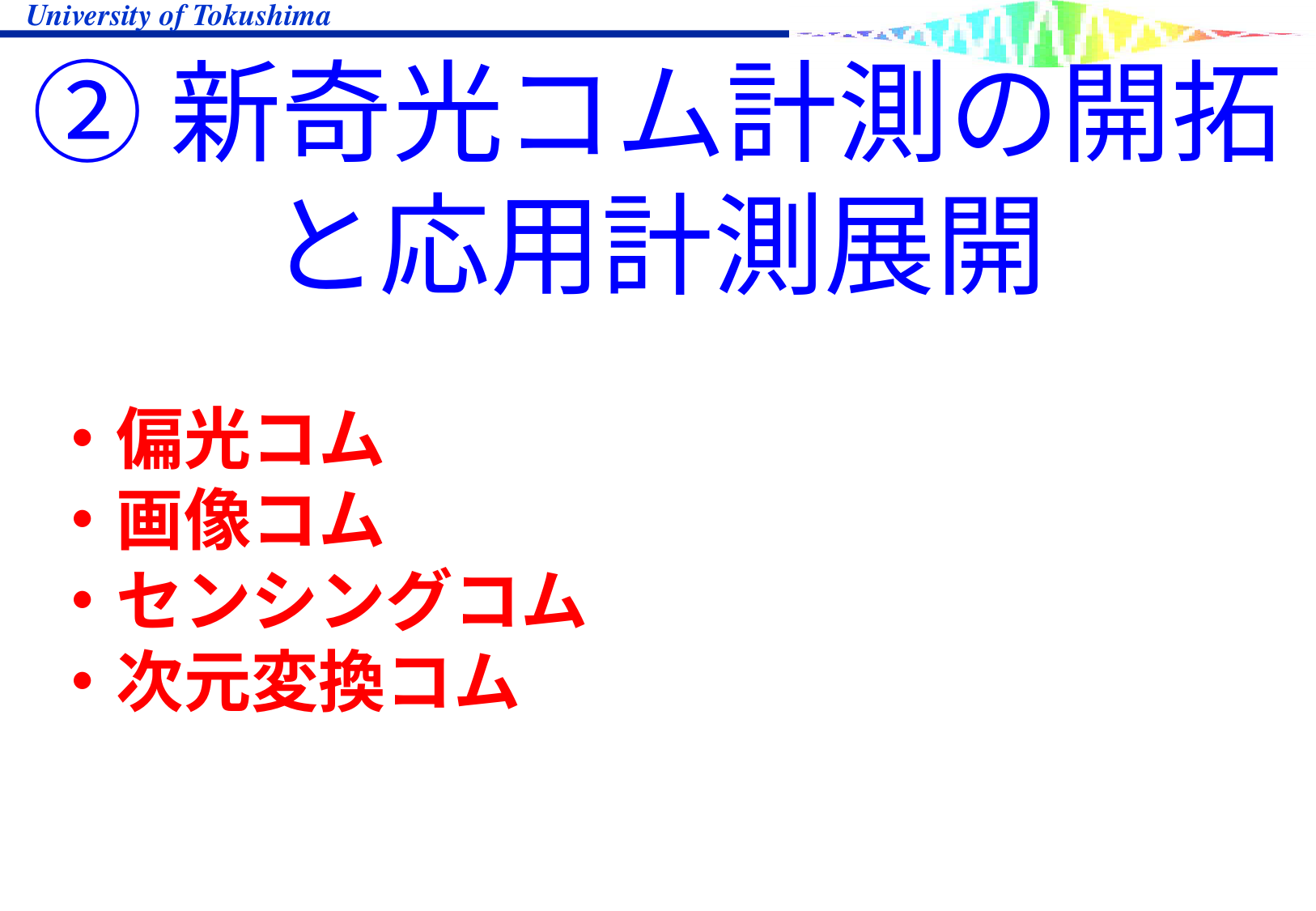

②新奇光コム計測の開拓と応用計測展開
・偏光コム
・画像コム
・センシングコム
・次元変換コム